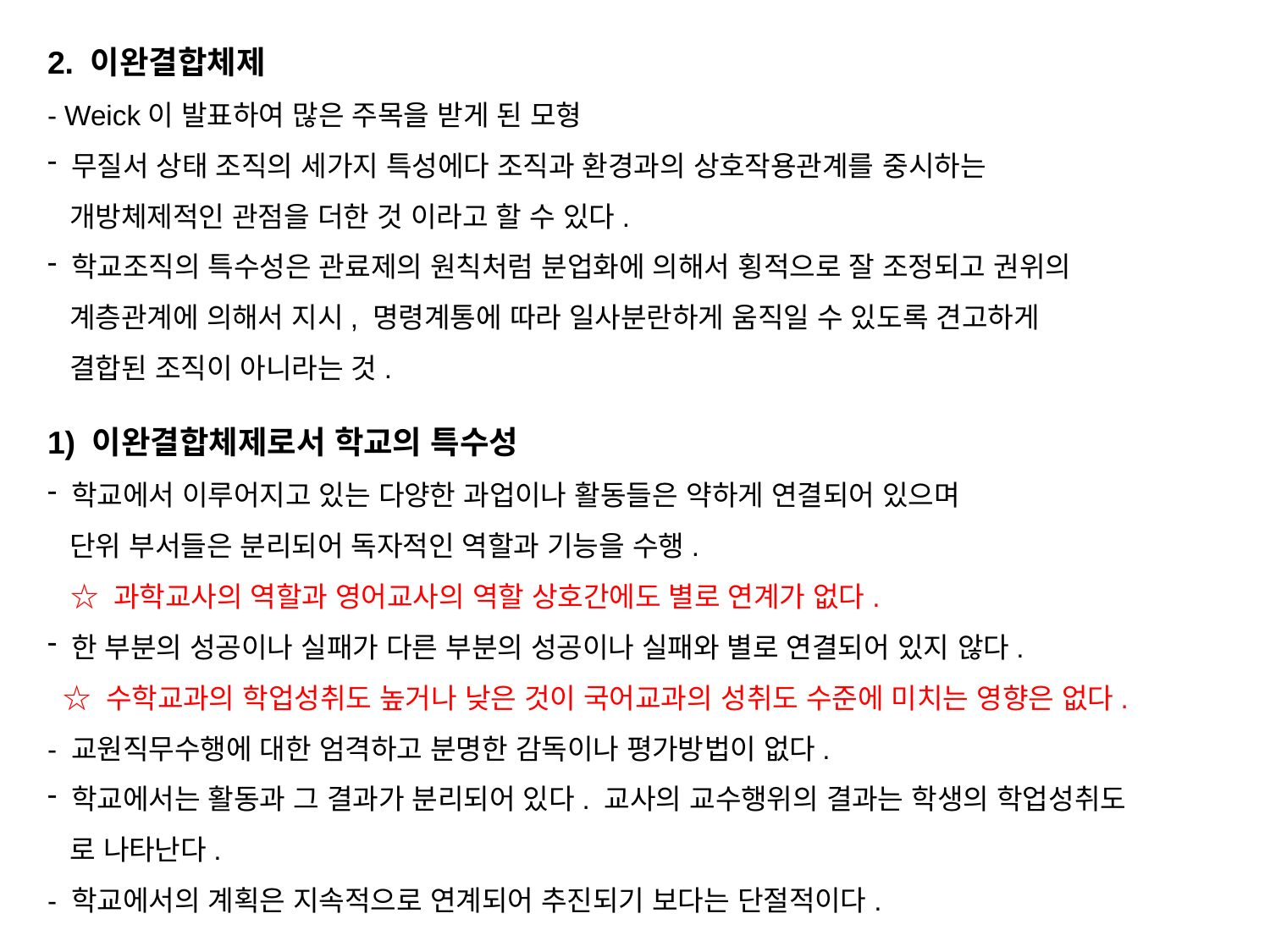

2. 이완결합체제
- Weick이 발표하여 많은 주목을 받게 된 모형
 무질서 상태 조직의 세가지 특성에다 조직과 환경과의 상호작용관계를 중시하는
  개방체제적인 관점을 더한 것 이라고 할 수 있다.
 학교조직의 특수성은 관료제의 원칙처럼 분업화에 의해서 횡적으로 잘 조정되고 권위의
  계층관계에 의해서 지시, 명령계통에 따라 일사분란하게 움직일 수 있도록 견고하게
  결합된 조직이 아니라는 것.

1) 이완결합체제로서 학교의 특수성
 학교에서 이루어지고 있는 다양한 과업이나 활동들은 약하게 연결되어 있으며
  단위 부서들은 분리되어 독자적인 역할과 기능을 수행.
   ☆ 과학교사의 역할과 영어교사의 역할 상호간에도 별로 연계가 없다.
 한 부분의 성공이나 실패가 다른 부분의 성공이나 실패와 별로 연결되어 있지 않다.
  ☆ 수학교과의 학업성취도 높거나 낮은 것이 국어교과의 성취도 수준에 미치는 영향은 없다.
- 교원직무수행에 대한 엄격하고 분명한 감독이나 평가방법이 없다.
 학교에서는 활동과 그 결과가 분리되어 있다. 교사의 교수행위의 결과는 학생의 학업성취도
  로 나타난다.
- 학교에서의 계획은 지속적으로 연계되어 추진되기 보다는 단절적이다.